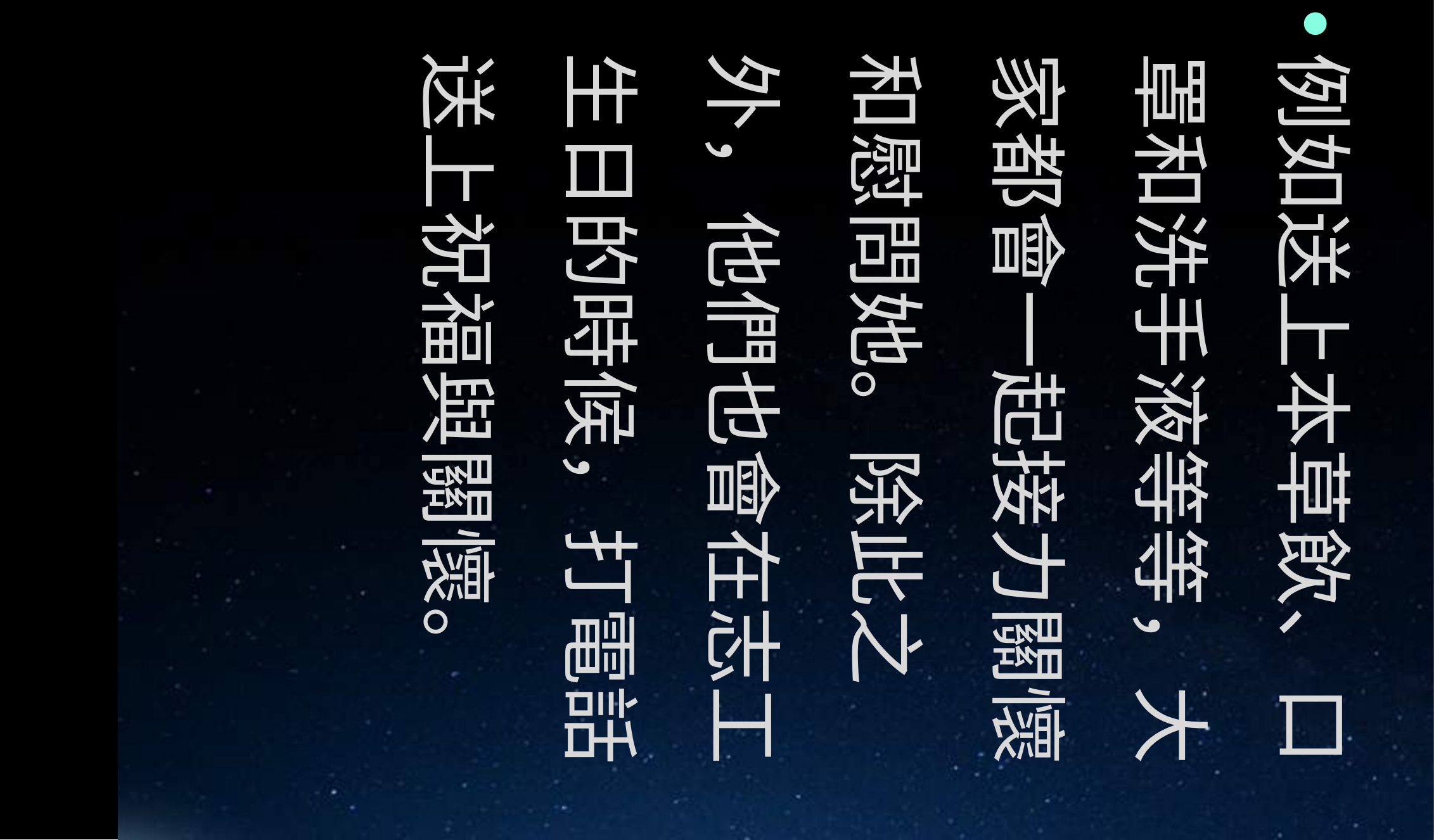

例如送上本草飲、口罩和洗手液等等，大家都會一起接力關懷和慰問她。除此之外，他們也會在志工生日的時候，打電話送上祝福與關懷。